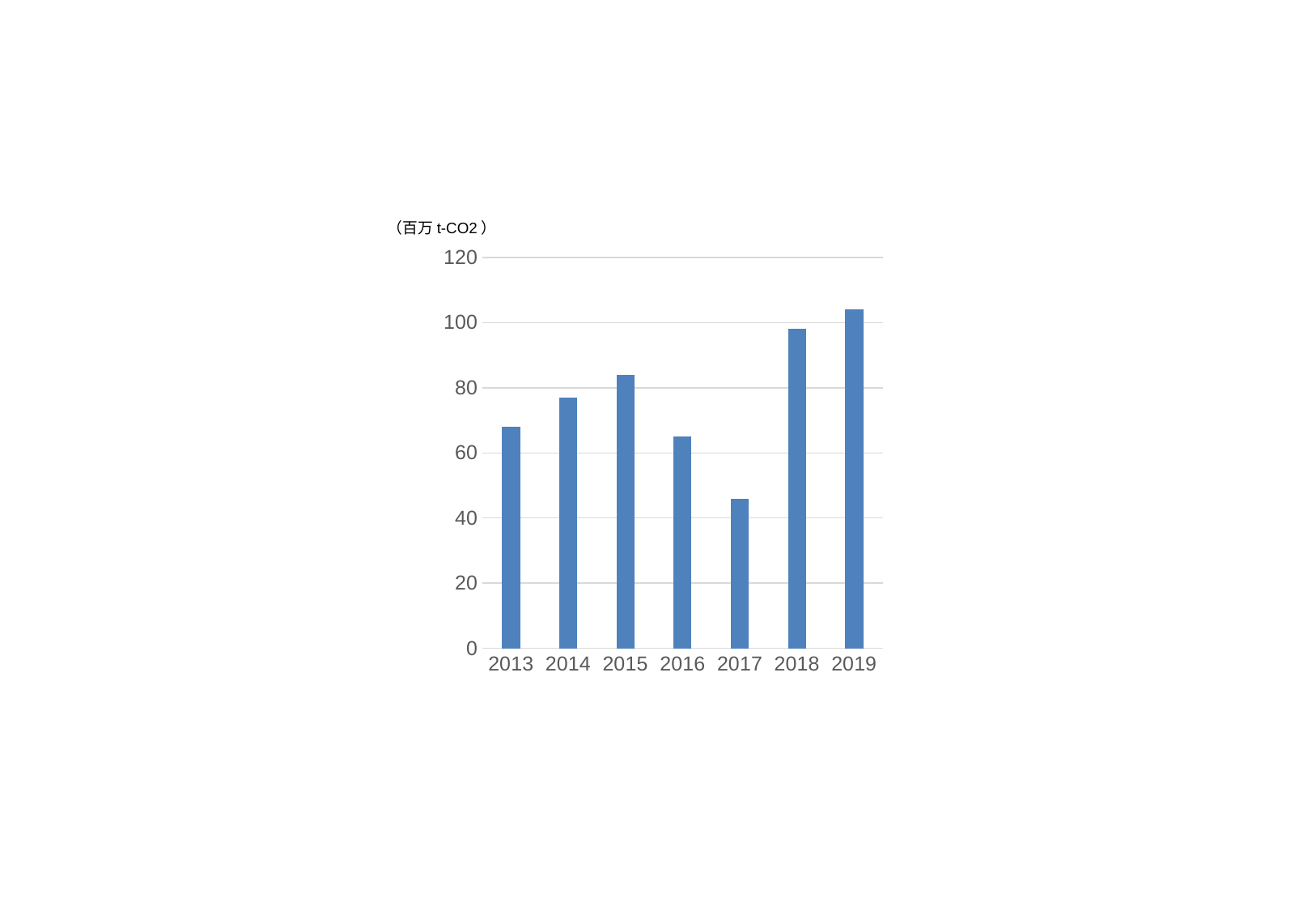

（百万t-CO2）

### Chart

| Category | 系列 1 |
|---|---|
| 2013 | 68.0 |
| 2014 | 77.0 |
| 2015 | 84.0 |
| 2016 | 65.0 |
| 2017 | 46.0 |
| 2018 | 98.0 |
| 2019 | 104.0 |